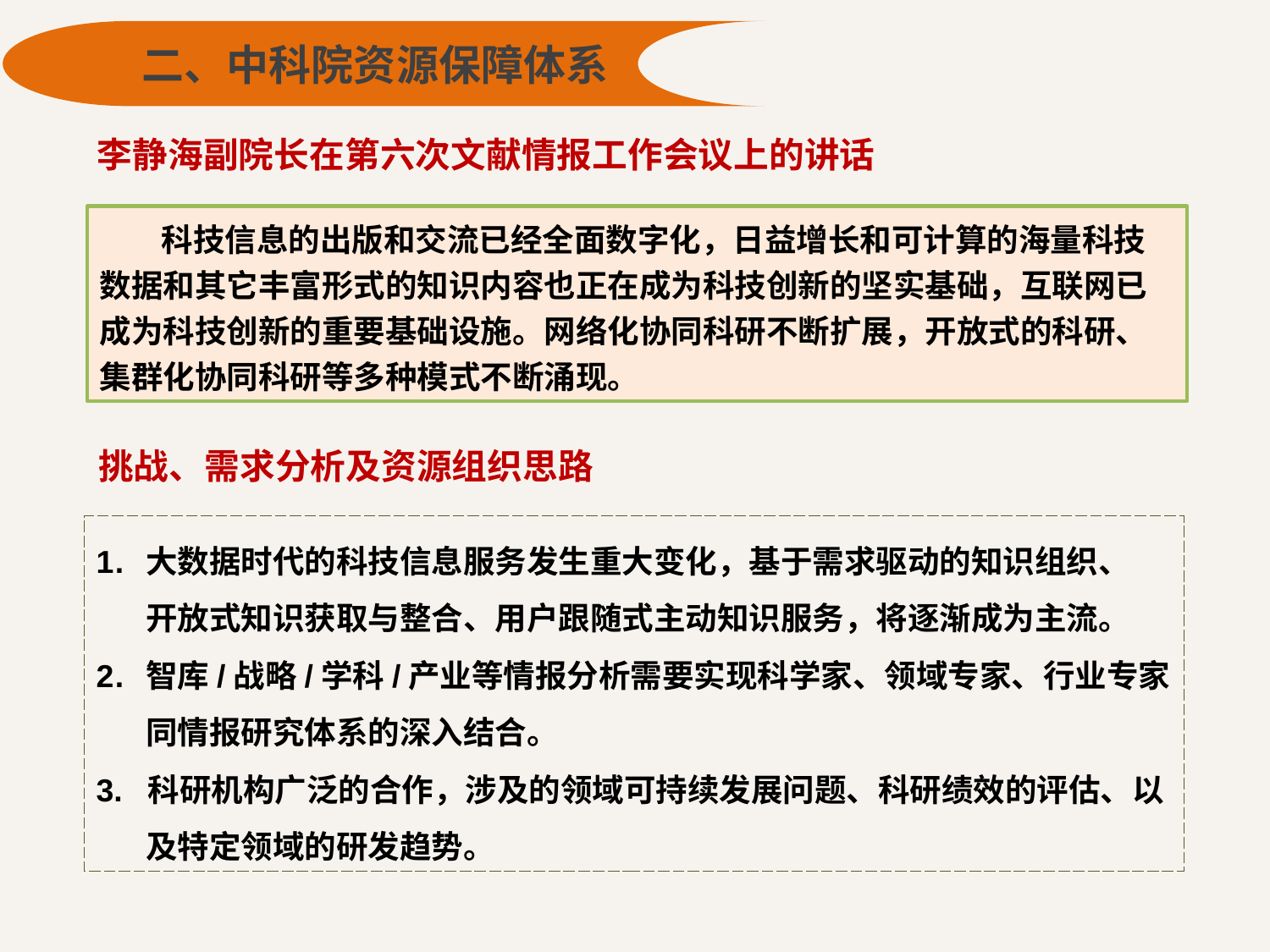

二、中科院资源保障体系
李静海副院长在第六次文献情报工作会议上的讲话
科技信息的出版和交流已经全面数字化，日益增长和可计算的海量科技数据和其它丰富形式的知识内容也正在成为科技创新的坚实基础，互联网已成为科技创新的重要基础设施。网络化协同科研不断扩展，开放式的科研、集群化协同科研等多种模式不断涌现。
挑战、需求分析及资源组织思路
大数据时代的科技信息服务发生重大变化，基于需求驱动的知识组织、   开放式知识获取与整合、用户跟随式主动知识服务，将逐渐成为主流。
智库/战略/学科/产业等情报分析需要实现科学家、领域专家、行业专家同情报研究体系的深入结合。
3.  科研机构广泛的合作，涉及的领域可持续发展问题、科研绩效的评估、以及特定领域的研发趋势。